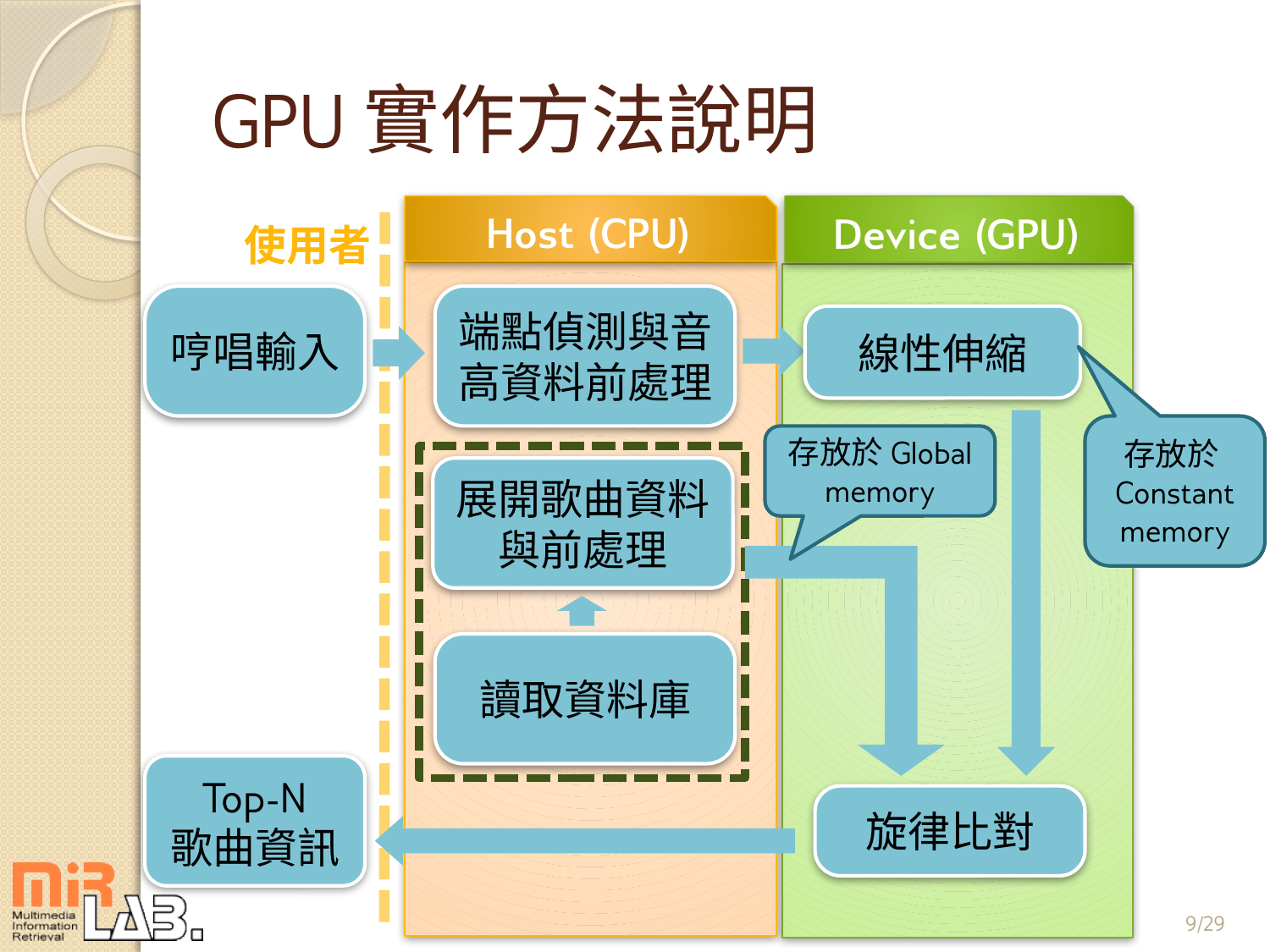

# GPU實作方法說明
Host (CPU)
Device (GPU)
使用者

哼唱輸入
端點偵測與音高資料前處理
線性伸縮

存放於Constant memory
存放於Global memory

展開歌曲資料與前處理

讀取資料庫
Top-N
歌曲資訊
旋律比對